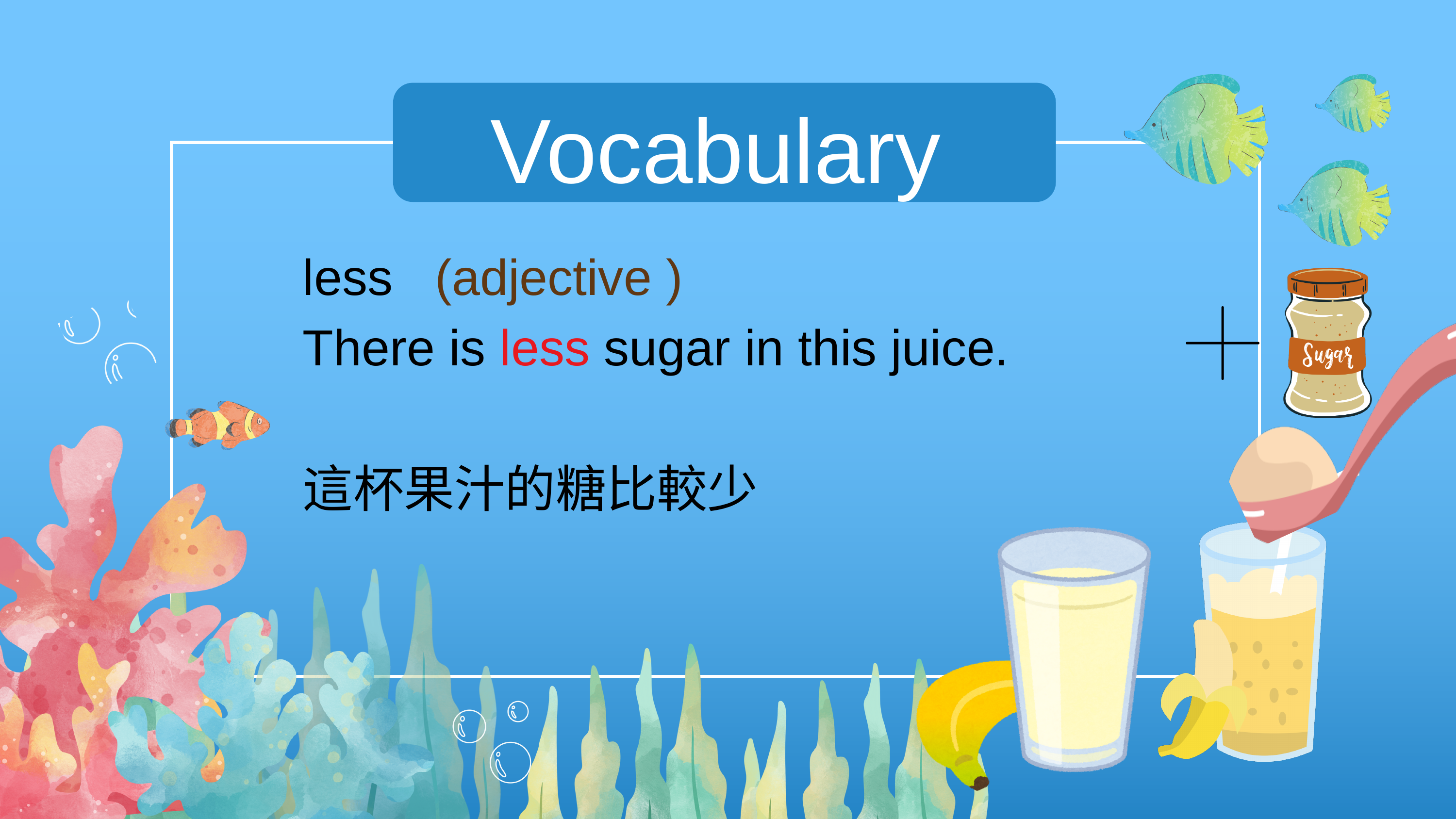

Vocabulary

less   (adjective )
There is less sugar in this juice.

這杯果汁的糖比較少